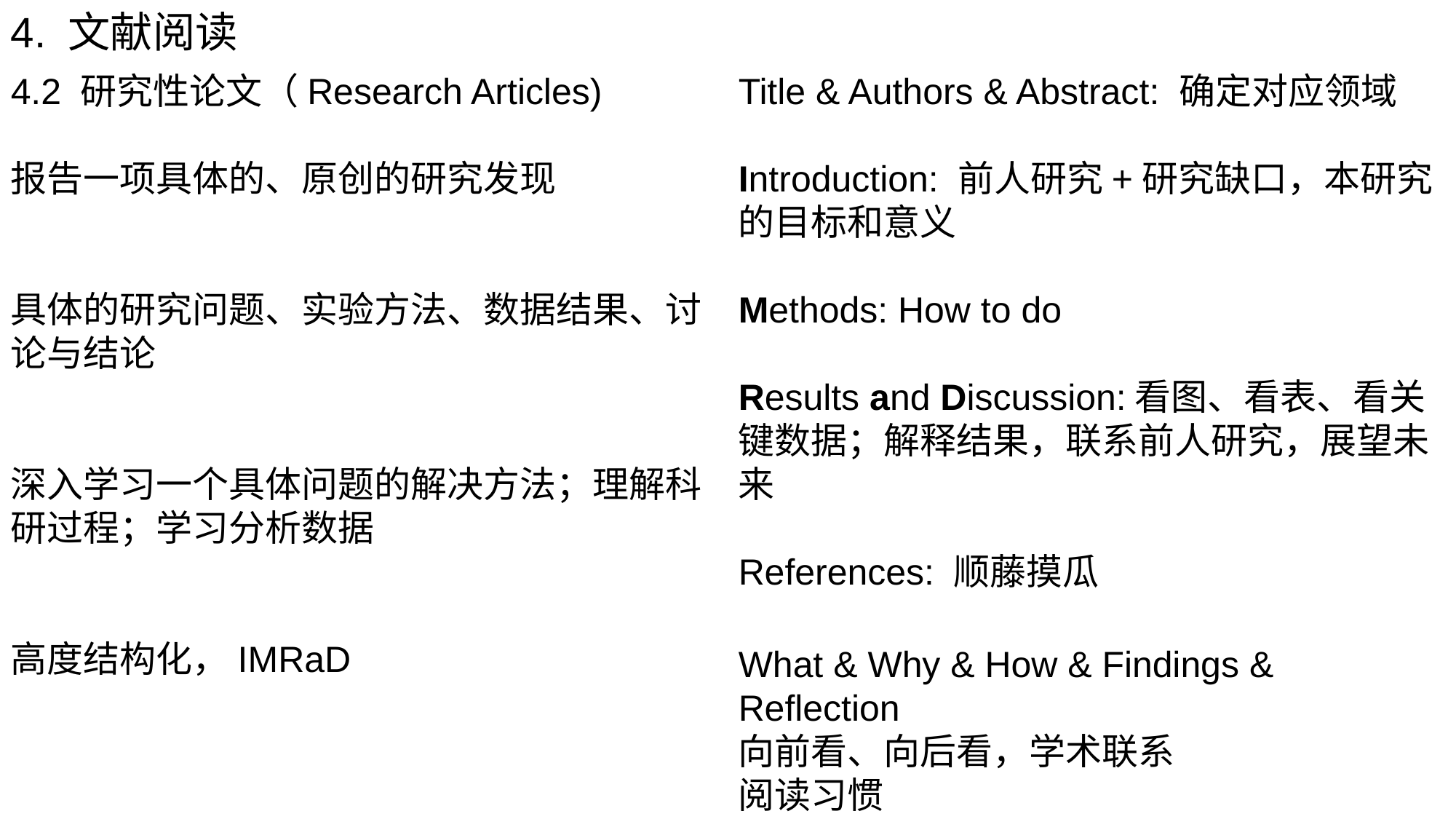

4. 文献阅读
4.2 研究性论文（Research Articles)

报告一项具体的、原创的研究发现

具体的研究问题、实验方法、数据结果、讨论与结论

深入学习一个具体问题的解决方法；理解科研过程；学习分析数据

高度结构化，IMRaD
Title & Authors & Abstract: 确定对应领域

Introduction: 前人研究+研究缺口，本研究的目标和意义

Methods: How to do
Results and Discussion:看图、看表、看关键数据；解释结果，联系前人研究，展望未来

References: 顺藤摸瓜
What & Why & How & Findings & Reflection
向前看、向后看，学术联系
阅读习惯